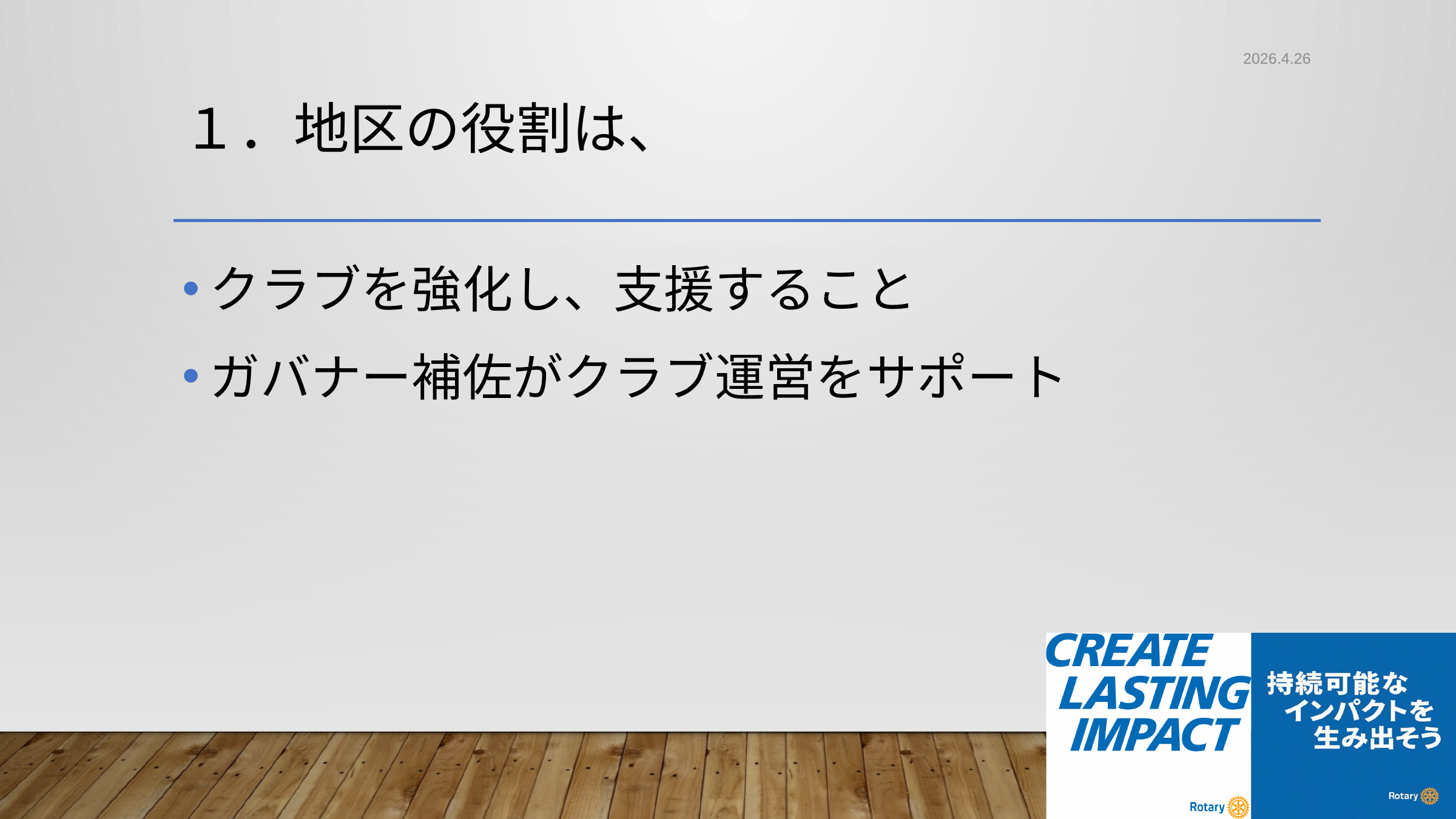

2026.4.26
# １．地区の役割は、
クラブを強化し、支援すること
ガバナー補佐がクラブ運営をサポート